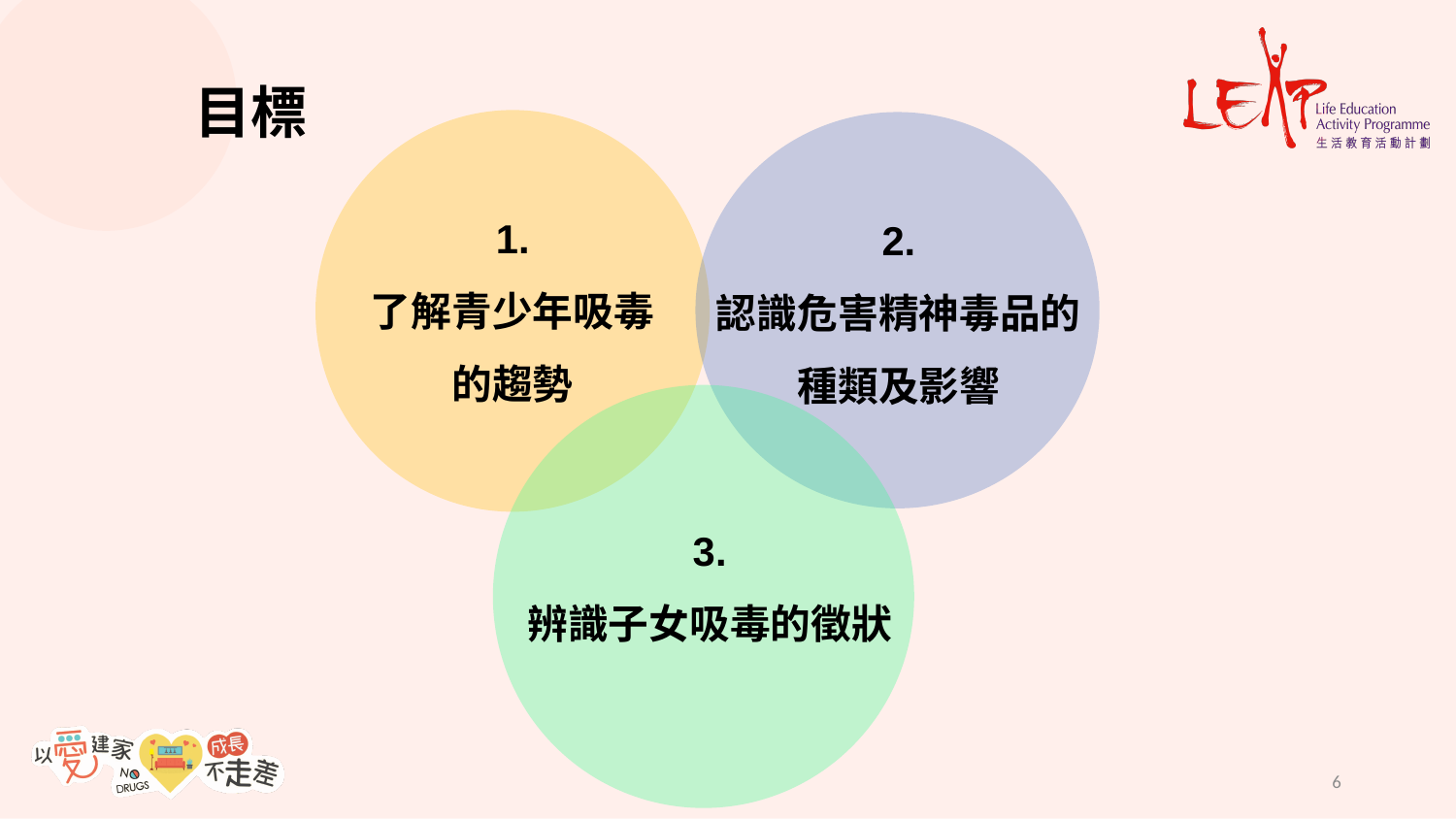

目標

1.
了解青少年吸毒
的趨勢

2.
認識危害精神毒品的
種類及影響

3.
辨識子女吸毒的徵狀

6